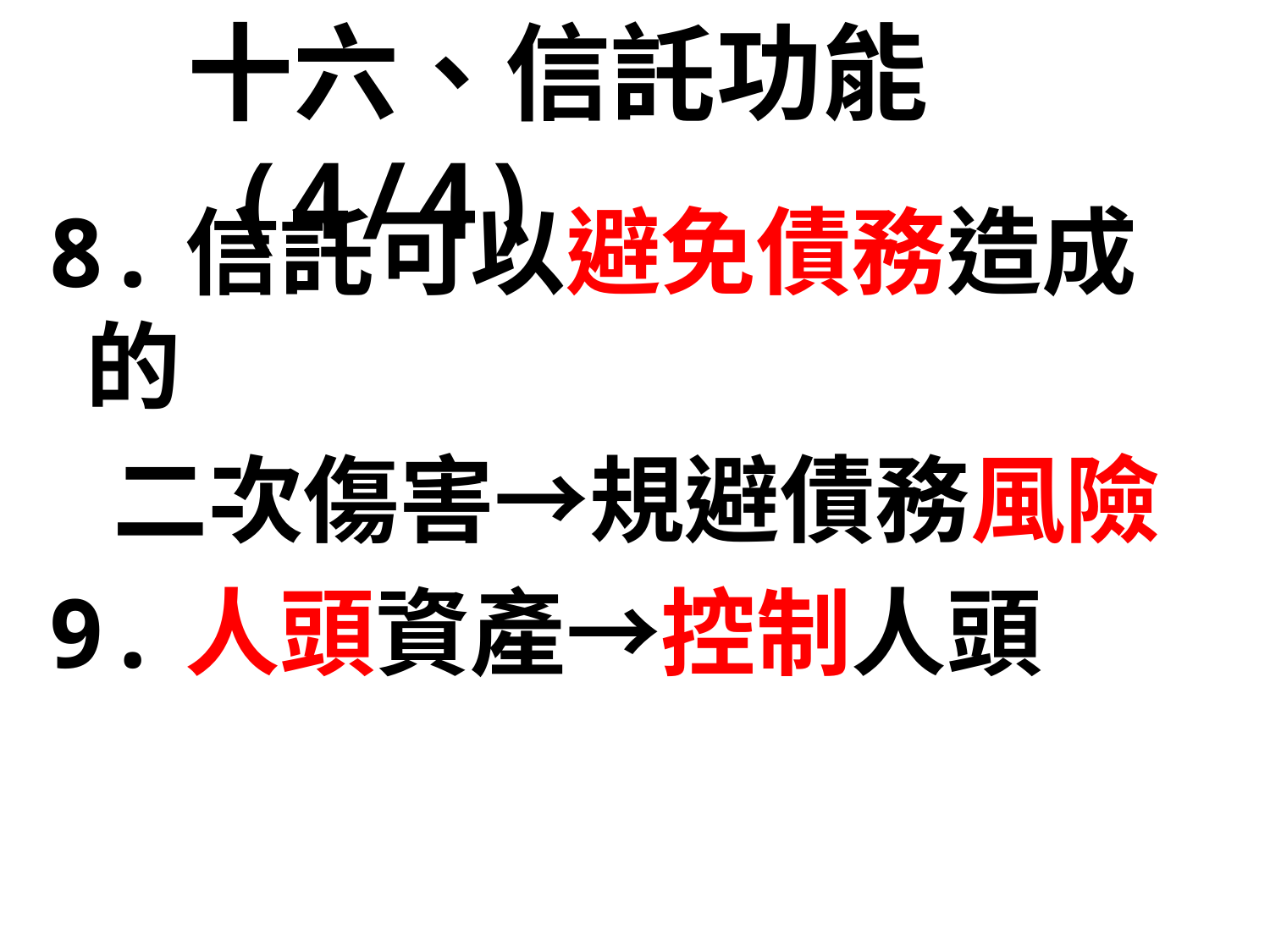

十六、信託功能(4/4)

8.信託可以避免債務造成的
  二次傷害→規避債務風險
9.人頭資產→控制人頭